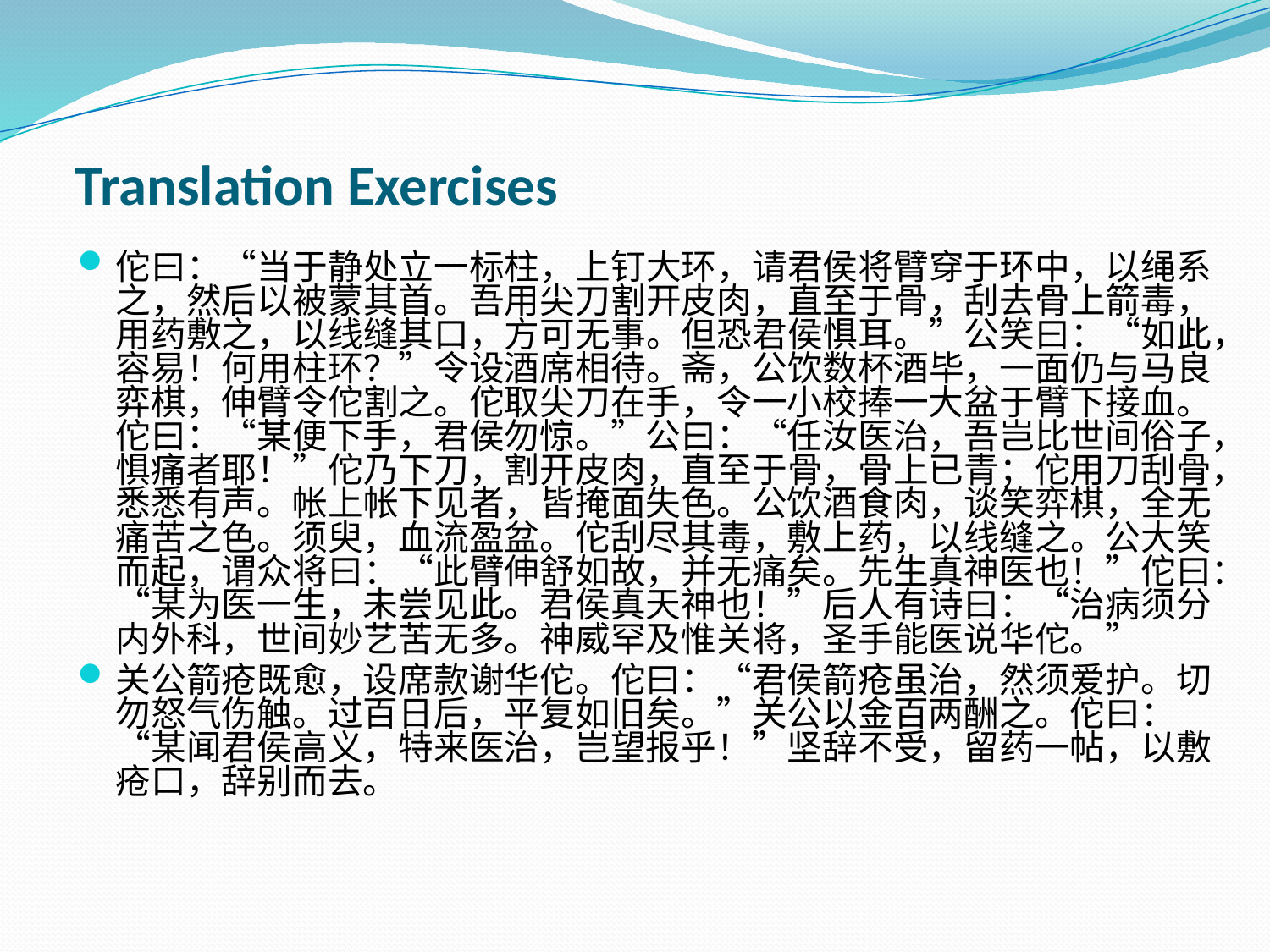

# Translation Exercises
佗曰：“当于静处立一标柱，上钉大环，请君侯将臂穿于环中，以绳系之，然后以被蒙其首。吾用尖刀割开皮肉，直至于骨，刮去骨上箭毒，用药敷之，以线缝其口，方可无事。但恐君侯惧耳。”公笑曰：“如此，容易！何用柱环？”令设酒席相待。斋，公饮数杯酒毕，一面仍与马良弈棋，伸臂令佗割之。佗取尖刀在手，令一小校捧一大盆于臂下接血。佗曰：“某便下手，君侯勿惊。”公曰：“任汝医治，吾岂比世间俗子，惧痛者耶！”佗乃下刀，割开皮肉，直至于骨，骨上已青；佗用刀刮骨，悉悉有声。帐上帐下见者，皆掩面失色。公饮酒食肉，谈笑弈棋，全无痛苦之色。须臾，血流盈盆。佗刮尽其毒，敷上药，以线缝之。公大笑而起，谓众将曰：“此臂伸舒如故，并无痛矣。先生真神医也！”佗曰：“某为医一生，未尝见此。君侯真天神也！”后人有诗曰：“治病须分内外科，世间妙艺苦无多。神威罕及惟关将，圣手能医说华佗。”
关公箭疮既愈，设席款谢华佗。佗曰：“君侯箭疮虽治，然须爱护。切勿怒气伤触。过百日后，平复如旧矣。”关公以金百两酬之。佗曰：“某闻君侯高义，特来医治，岂望报乎！”坚辞不受，留药一帖，以敷疮口，辞别而去。